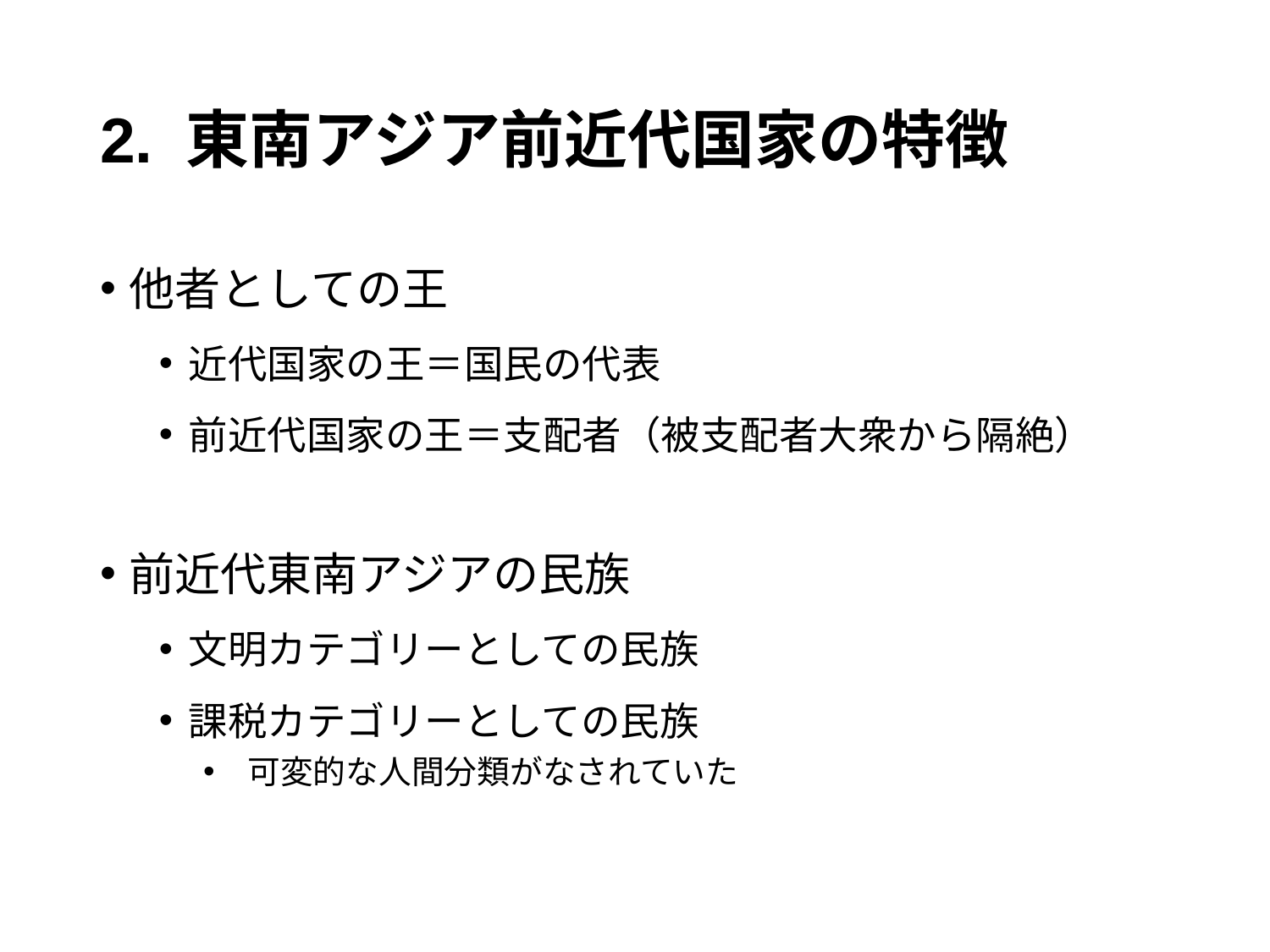

# 2. 東南アジア前近代国家の特徴
他者としての王
近代国家の王＝国民の代表
前近代国家の王＝支配者（被支配者大衆から隔絶）

前近代東南アジアの民族
文明カテゴリーとしての民族
課税カテゴリーとしての民族
可変的な人間分類がなされていた